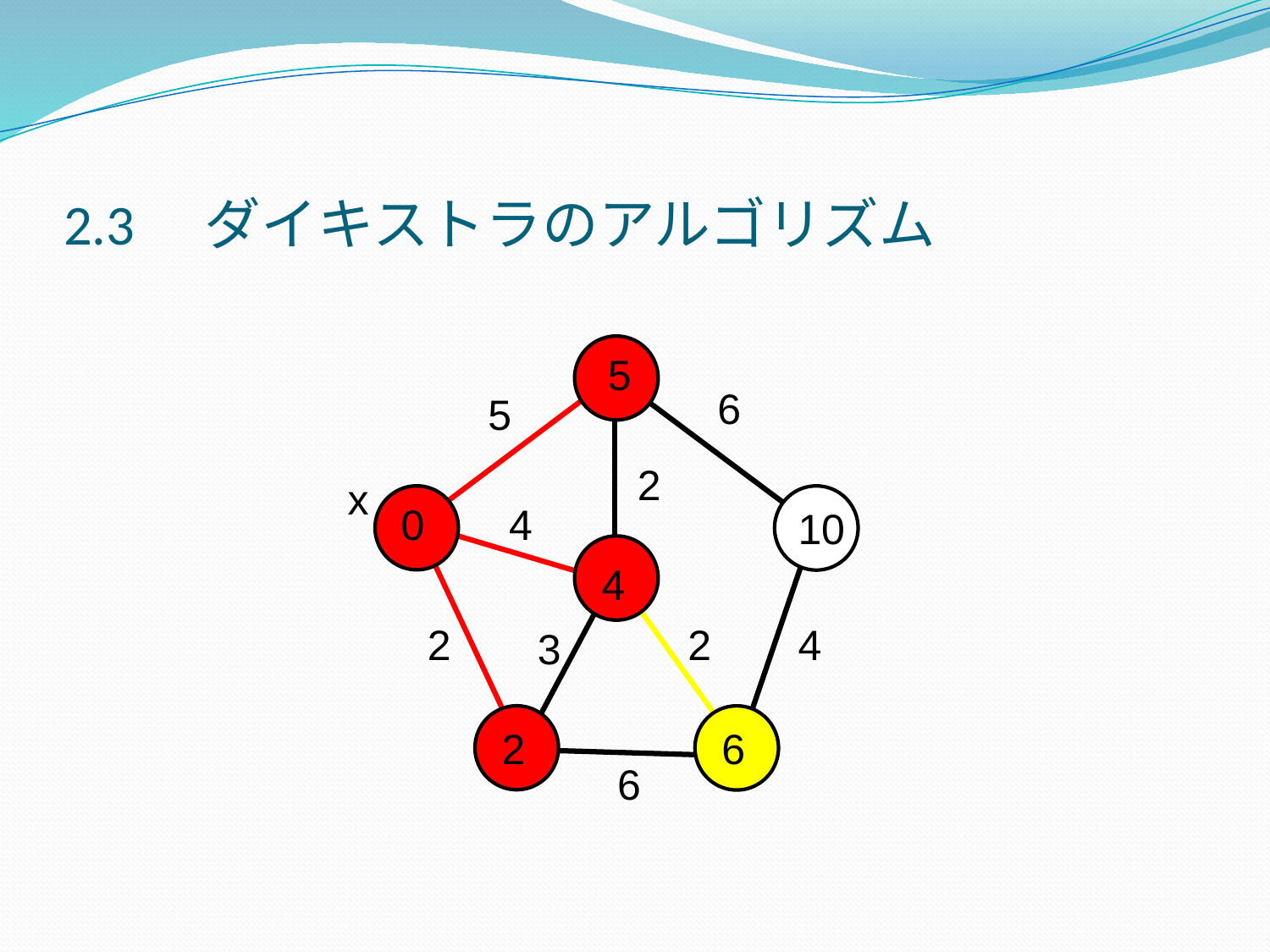

# 2.3　ダイキストラのアルゴリズム

5
6
5
2
x

0
4
10

4
2
2
4
3

2
6
6